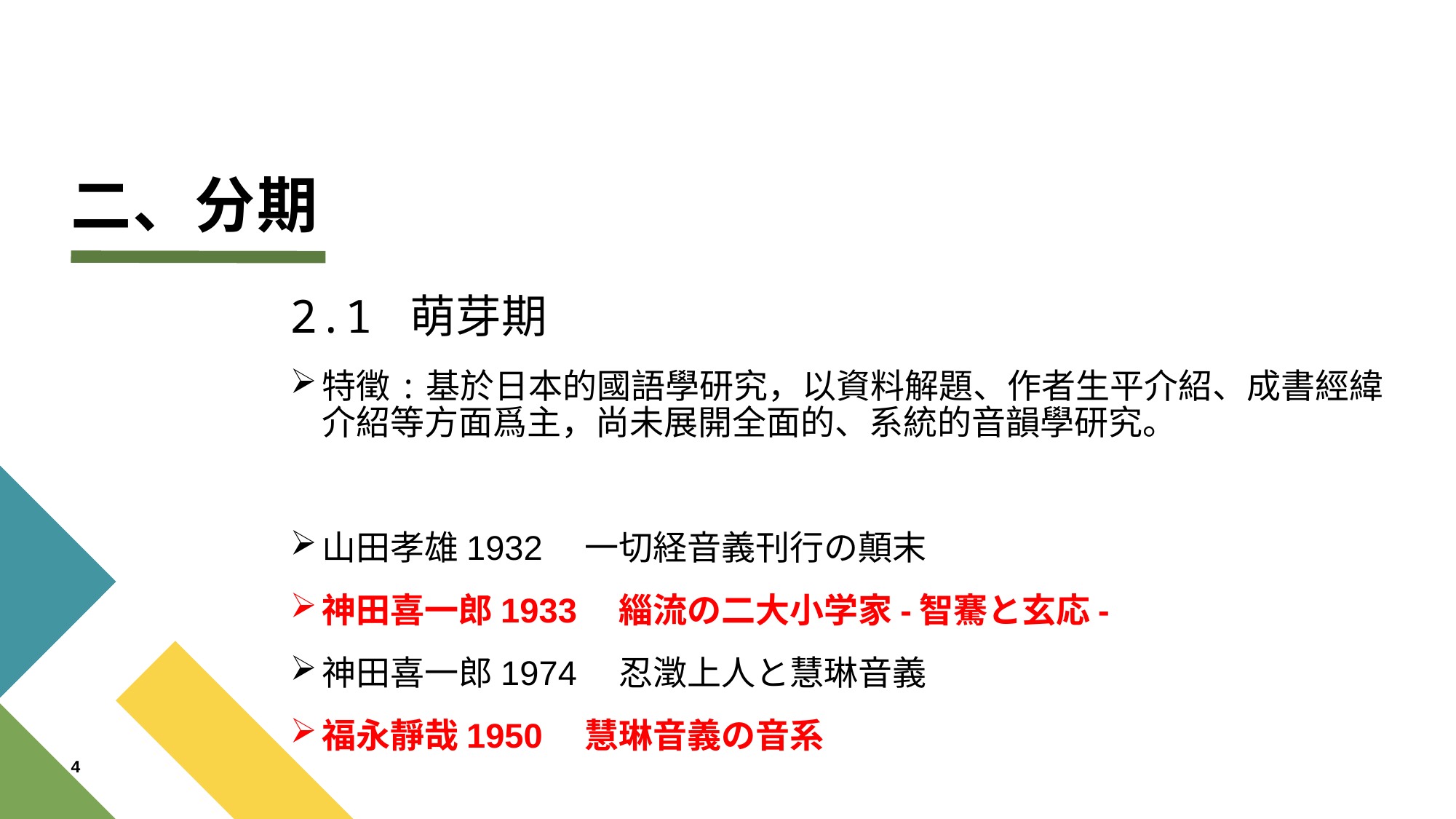

# 二、分期
2.1 萌芽期
特徵:基於日本的國語學研究，以資料解題、作者生平介紹、成書經緯介紹等方面爲主，尚未展開全面的、系統的音韻學研究。

山田孝雄1932　一切経音義刊行の顛末
神田喜一郎1933　緇流の二大小学家-智騫と玄応-
神田喜一郎1974　忍澂上人と慧琳音義
福永靜哉1950　慧琳音義の音系

4